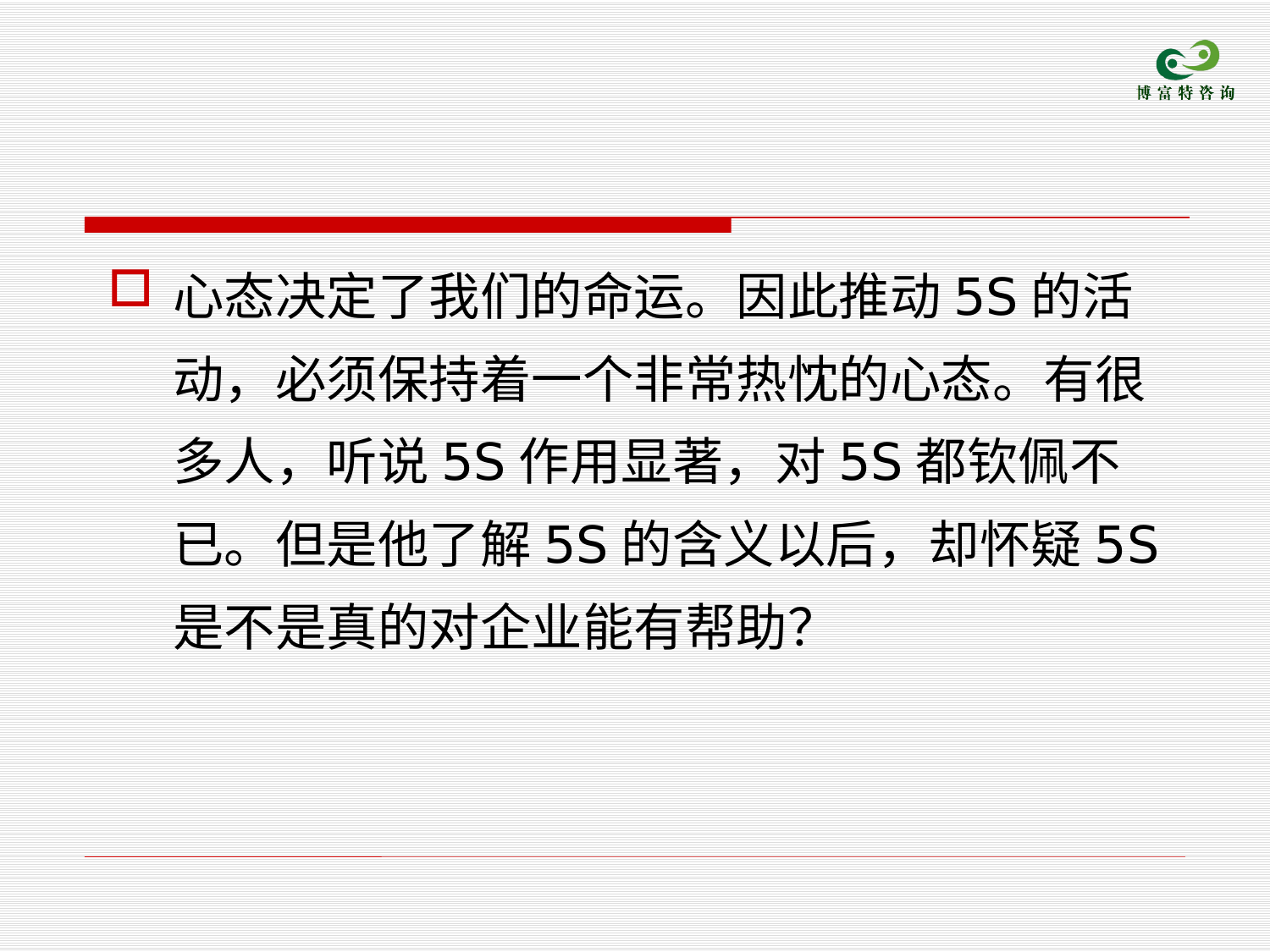

心态决定了我们的命运。因此推动5S的活动，必须保持着一个非常热忱的心态。有很多人，听说5S作用显著，对5S都钦佩不已。但是他了解5S的含义以后，却怀疑5S是不是真的对企业能有帮助？
292